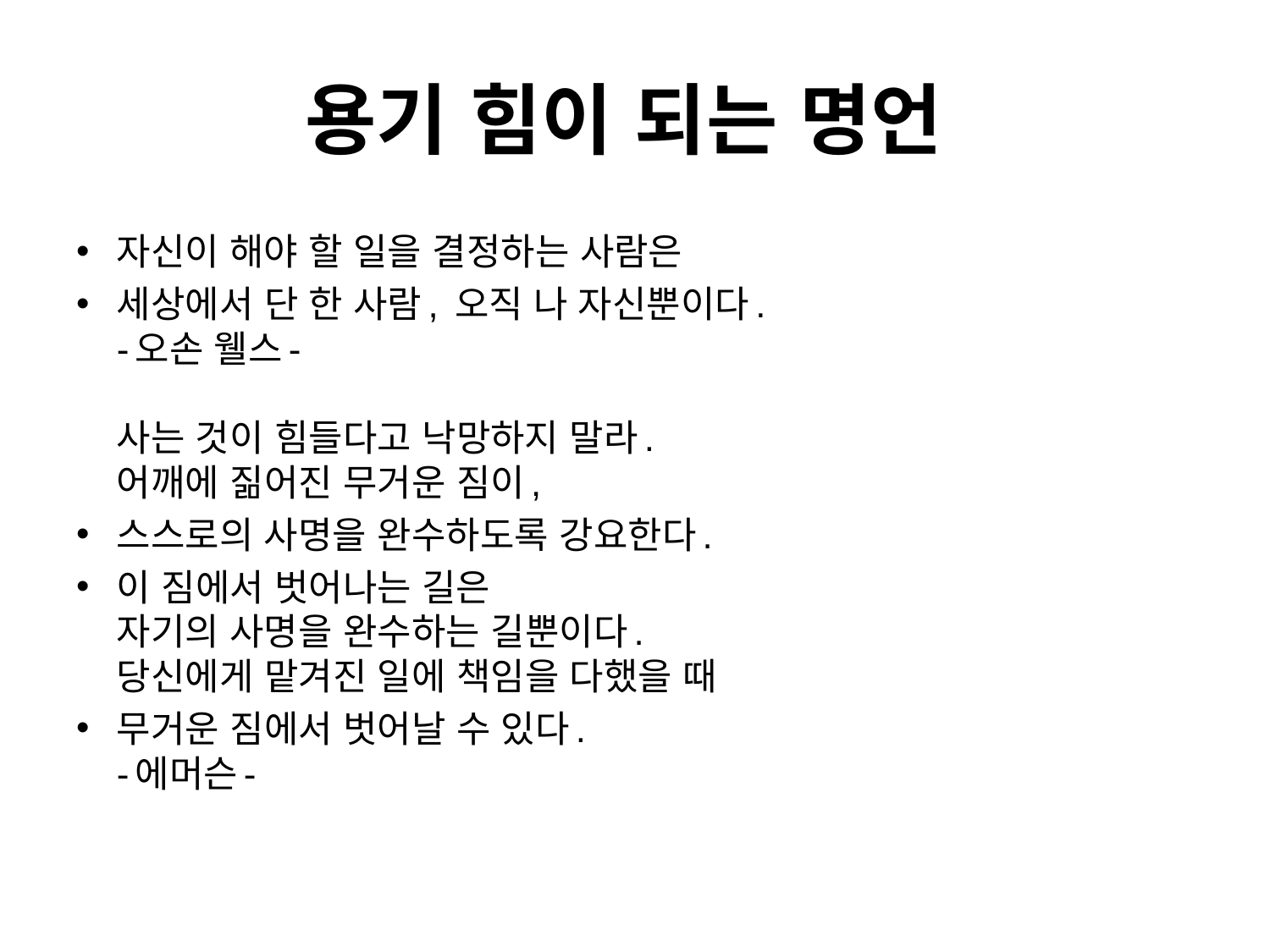

# 용기 힘이 되는 명언
자신이 해야 할 일을 결정하는 사람은
세상에서 단 한 사람, 오직 나 자신뿐이다.
-오손 웰스-
사는 것이 힘들다고 낙망하지 말라.
어깨에 짊어진 무거운 짐이,
스스로의 사명을 완수하도록 강요한다.
이 짐에서 벗어나는 길은
자기의 사명을 완수하는 길뿐이다.
당신에게 맡겨진 일에 책임을 다했을 때
무거운 짐에서 벗어날 수 있다.
-에머슨-